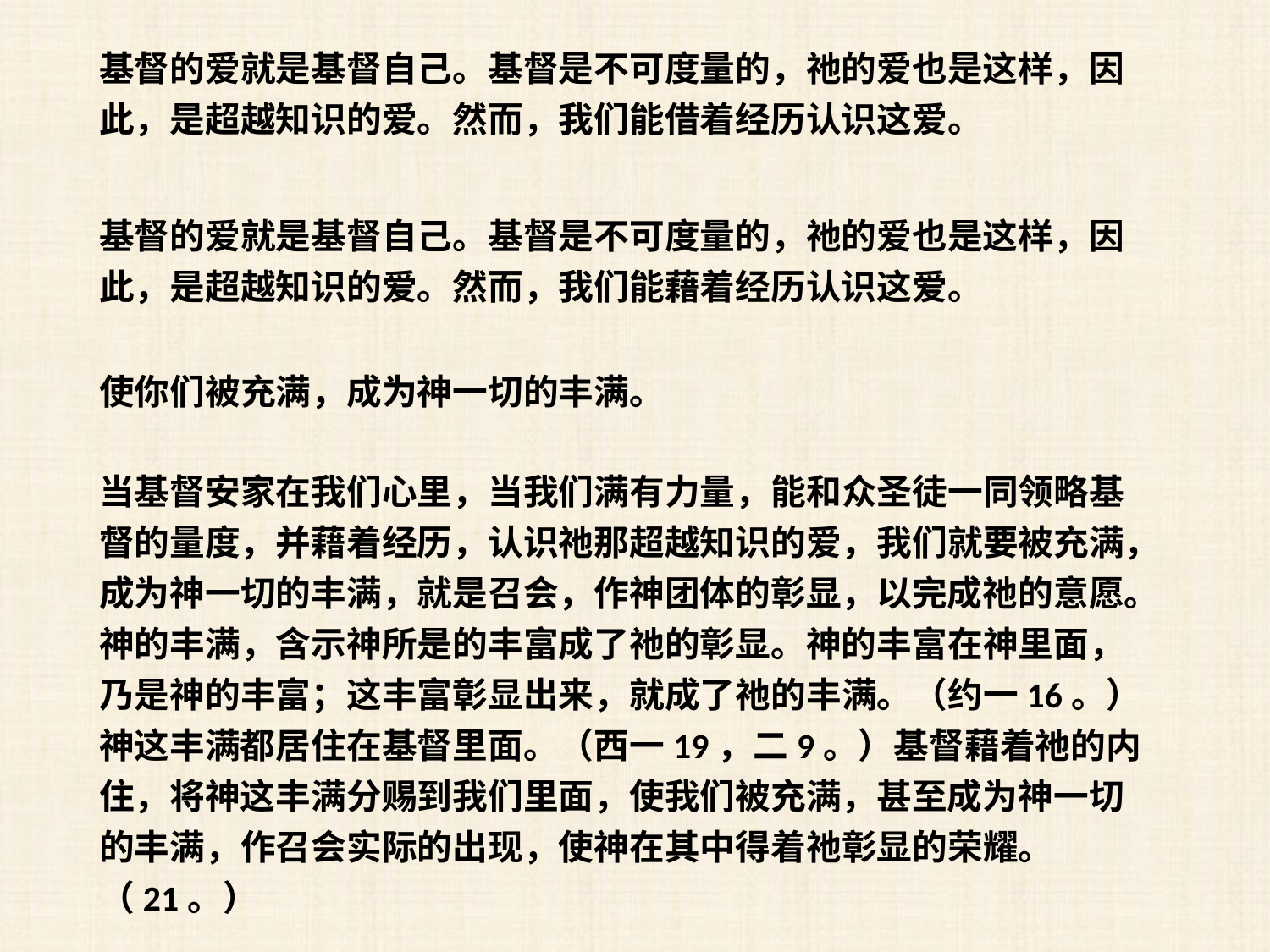

基督的爱就是基督自己。基督是不可度量的，祂的爱也是这样，因此，是超越知识的爱。然而，我们能借着经历认识这爱。
基督的爱就是基督自己。基督是不可度量的，祂的爱也是这样，因此，是超越知识的爱。然而，我们能藉着经历认识这爱。
使你们被充满，成为神一切的丰满。
当基督安家在我们心里，当我们满有力量，能和众圣徒一同领略基督的量度，并藉着经历，认识祂那超越知识的爱，我们就要被充满，成为神一切的丰满，就是召会，作神团体的彰显，以完成祂的意愿。
神的丰满，含示神所是的丰富成了祂的彰显。神的丰富在神里面，乃是神的丰富；这丰富彰显出来，就成了祂的丰满。（约一16。）神这丰满都居住在基督里面。（西一19，二9。）基督藉着祂的内住，将神这丰满分赐到我们里面，使我们被充满，甚至成为神一切的丰满，作召会实际的出现，使神在其中得着祂彰显的荣耀。（21。）